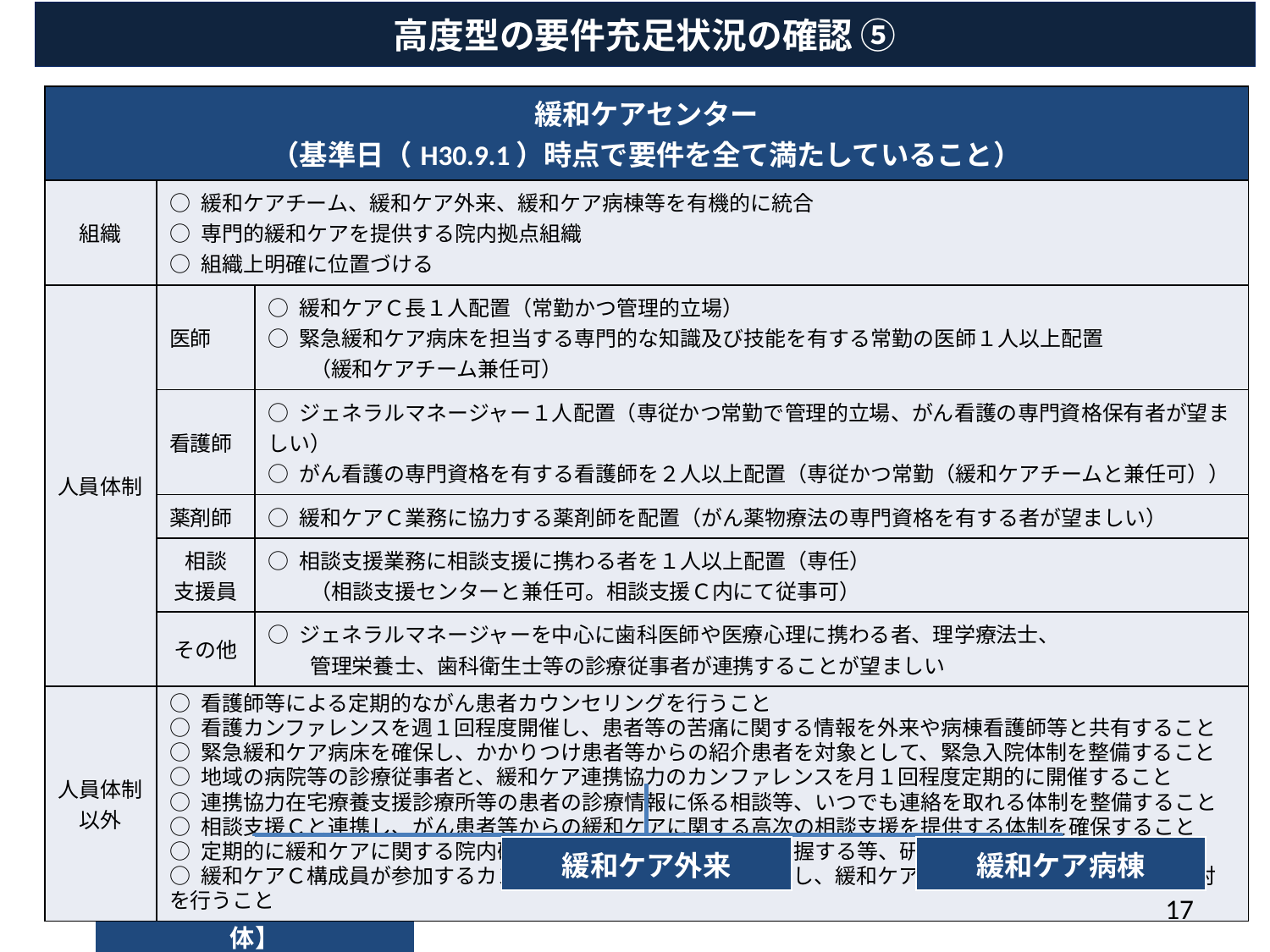

高度型の要件充足状況の確認 ⑤
| 緩和ケアセンター （基準日（H30.9.1）時点で要件を全て満たしていること） |  |  |
| --- | --- | --- |
| 組織 | ○ 緩和ケアチーム、緩和ケア外来、緩和ケア病棟等を有機的に統合 ○ 専門的緩和ケアを提供する院内拠点組織 ○ 組織上明確に位置づける |  |
| 人員体制 | 医師 | ○ 緩和ケアＣ長１人配置（常勤かつ管理的立場） ○ 緊急緩和ケア病床を担当する専門的な知識及び技能を有する常勤の医師１人以上配置 　　（緩和ケアチーム兼任可） |
|  | 看護師 | ○ ジェネラルマネージャー１人配置（専従かつ常勤で管理的立場、がん看護の専門資格保有者が望ましい） ○ がん看護の専門資格を有する看護師を２人以上配置（専従かつ常勤（緩和ケアチームと兼任可）） |
|  | 薬剤師 | ○ 緩和ケアＣ業務に協力する薬剤師を配置（がん薬物療法の専門資格を有する者が望ましい） |
|  | 相談 支援員 | ○ 相談支援業務に相談支援に携わる者を１人以上配置（専任） 　　（相談支援センターと兼任可。相談支援Ｃ内にて従事可） |
|  | その他 | ○ ジェネラルマネージャーを中心に歯科医師や医療心理に携わる者、理学療法士、 　　管理栄養士、歯科衛生士等の診療従事者が連携することが望ましい |
| 人員体制 以外 | ○ 看護師等による定期的ながん患者カウンセリングを行うこと ○ 看護カンファレンスを週１回程度開催し、患者等の苦痛に関する情報を外来や病棟看護師等と共有すること ○ 緊急緩和ケア病床を確保し、かかりつけ患者等からの紹介患者を対象として、緊急入院体制を整備すること ○ 地域の病院等の診療従事者と、緩和ケア連携協力のカンファレンスを月１回程度定期的に開催すること ○ 連携協力在宅療養支援診療所等の患者の診療情報に係る相談等、いつでも連絡を取れる体制を整備すること ○ 相談支援Ｃと連携し、がん患者等からの緩和ケアに関する高次の相談支援を提供する体制を確保すること ○ 定期的に緩和ケアに関する院内研修会等を開催し、修了者を把握する等、研修の運営体制を構築すること ○ 緩和ケアＣ構成員が参加するカンファレンスを週１回以上開催し、緩和ケアＣ運営に関する情報共有や検討を行うこと |  |
| 緩和ケアチーム 【緩和ケアセンターの主体】 |
| --- |
| 緩和ケア病棟 |
| --- |
| 緩和ケア外来 |
| --- |
17